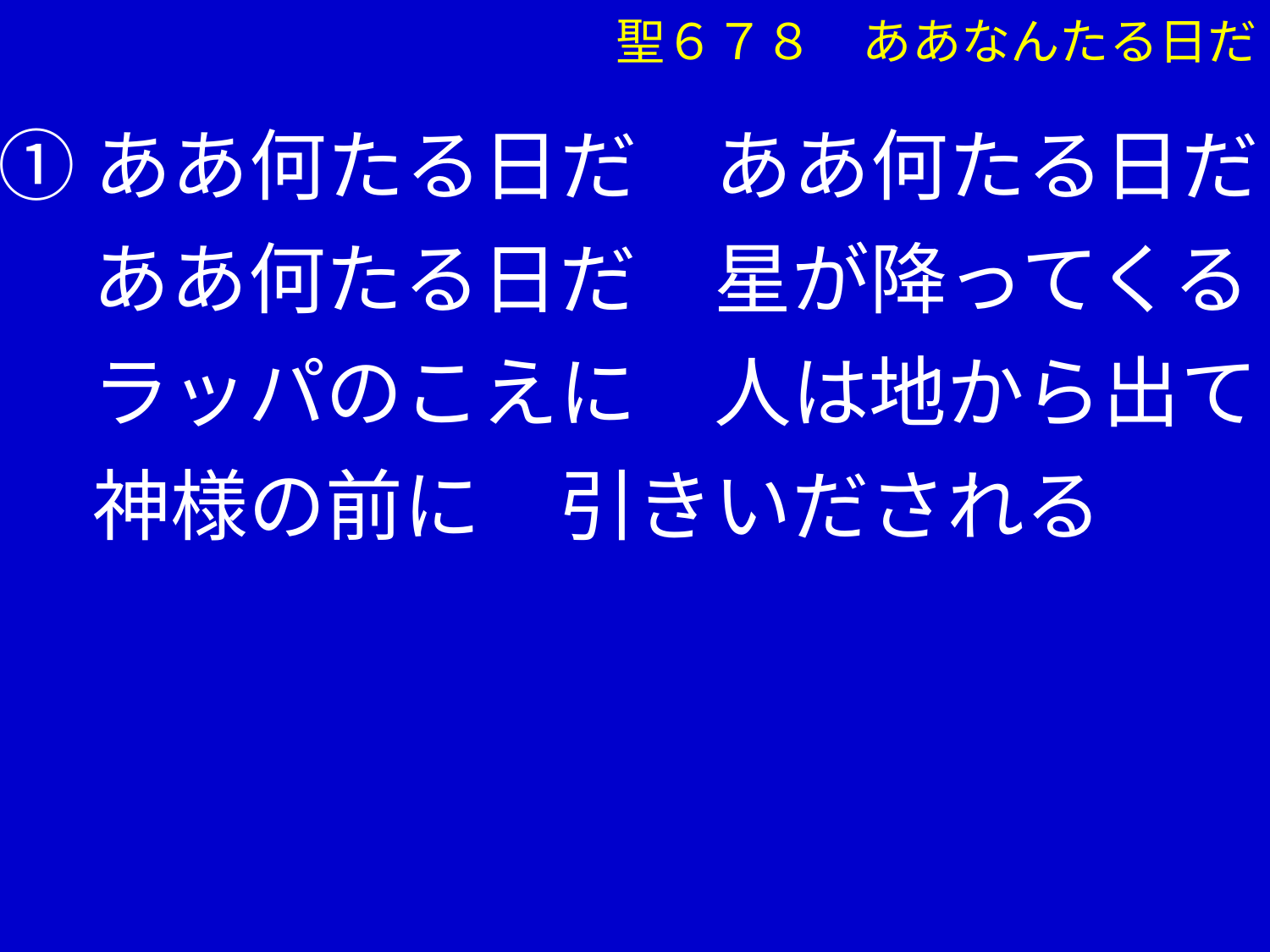

聖６７８　ああなんたる日だ
①ああ何たる日だ　ああ何たる日だ
　 ああ何たる日だ　星が降ってくる
　 ラッパのこえに　人は地から出て
　 神様の前に　引きいだされる